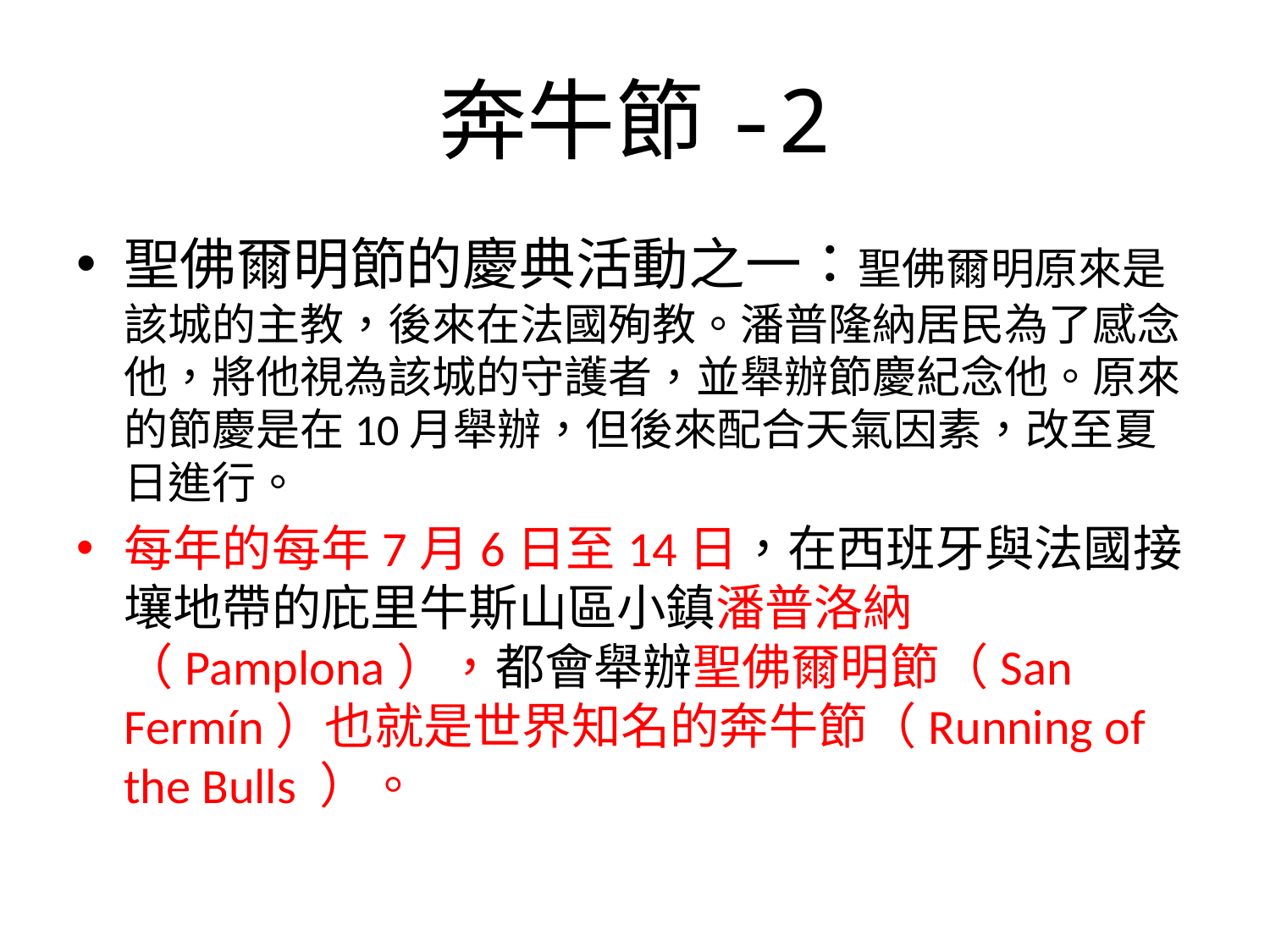

# 奔牛節-2
聖佛爾明節的慶典活動之一：聖佛爾明原來是該城的主教，後來在法國殉教。潘普隆納居民為了感念他，將他視為該城的守護者，並舉辦節慶紀念他。原來的節慶是在10月舉辦，但後來配合天氣因素，改至夏日進行。
每年的每年7月6日至14日，在西班牙與法國接壤地帶的庇里牛斯山區小鎮潘普洛納（Pamplona），都會舉辦聖佛爾明節（San Fermín）也就是世界知名的奔牛節（Running of the Bulls ）。